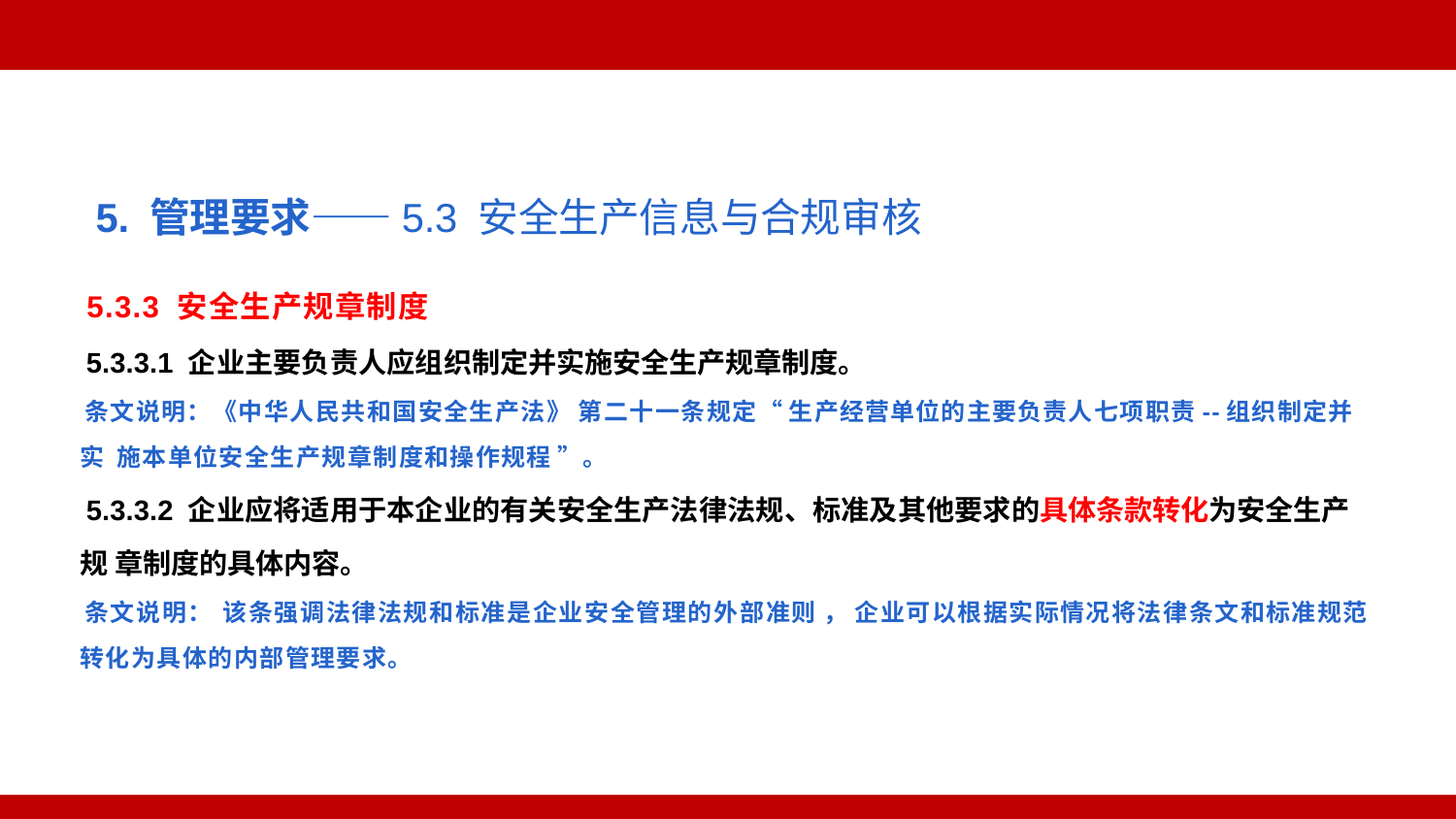

5. 管理要求——5.3 安全生产信息与合规审核

5.3.3 安全生产规章制度
5.3.3.1 企业主要负责人应组织制定并实施安全生产规章制度。
条文说明：《中华人民共和国安全生产法》 第二十一条规定“ 生产经营单位的主要负责人七项职责--组织制定并实  施本单位安全生产规章制度和操作规程 ”。
5.3.3.2 企业应将适用于本企业的有关安全生产法律法规、标准及其他要求的具体条款转化为安全生产规 章制度的具体内容。
条文说明： 该条强调法律法规和标准是企业安全管理的外部准则 ， 企业可以根据实际情况将法律条文和标准规范  转化为具体的内部管理要求。